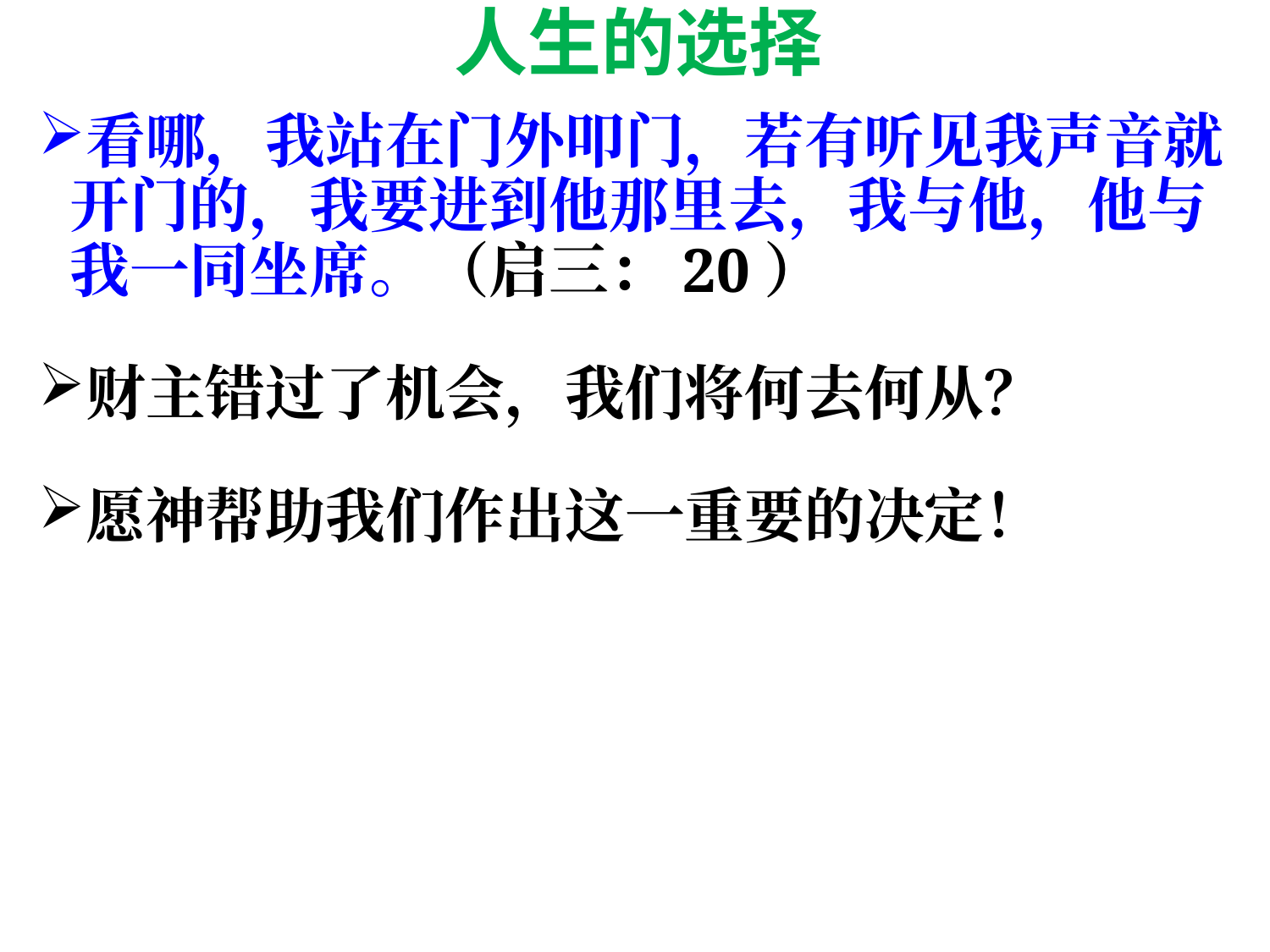

# 人生的选择
看哪，我站在门外叩门，若有听见我声音就开门的，我要进到他那里去，我与他，他与我一同坐席。（启三：20）

财主错过了机会，我们将何去何从？

愿神帮助我们作出这一重要的决定！